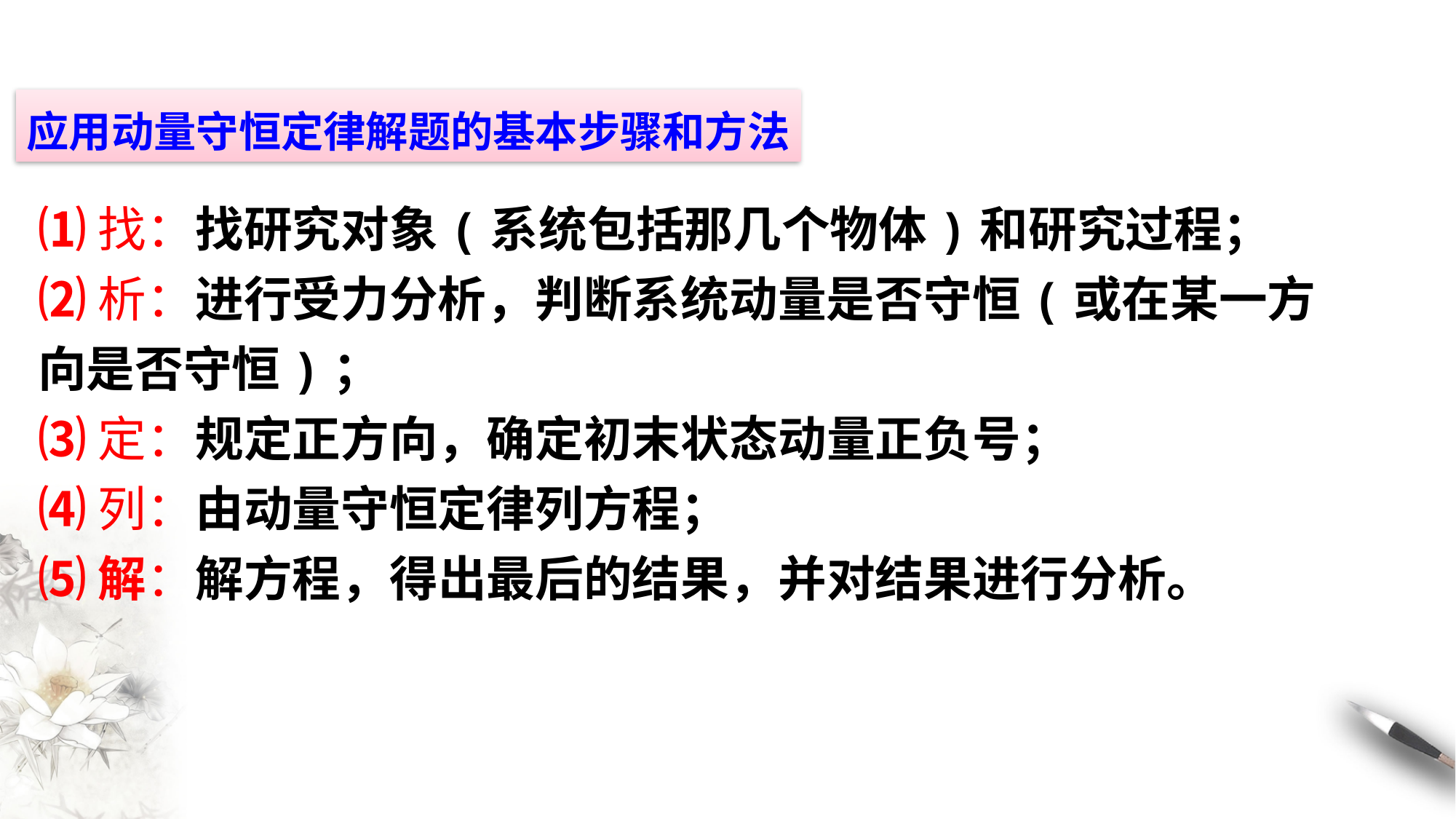

应用动量守恒定律解题的基本步骤和方法
⑴找：找研究对象(系统包括那几个物体)和研究过程；
⑵析：进行受力分析，判断系统动量是否守恒(或在某一方向是否守恒)；
⑶定：规定正方向，确定初末状态动量正负号；
⑷列：由动量守恒定律列方程；
⑸解：解方程，得出最后的结果，并对结果进行分析。